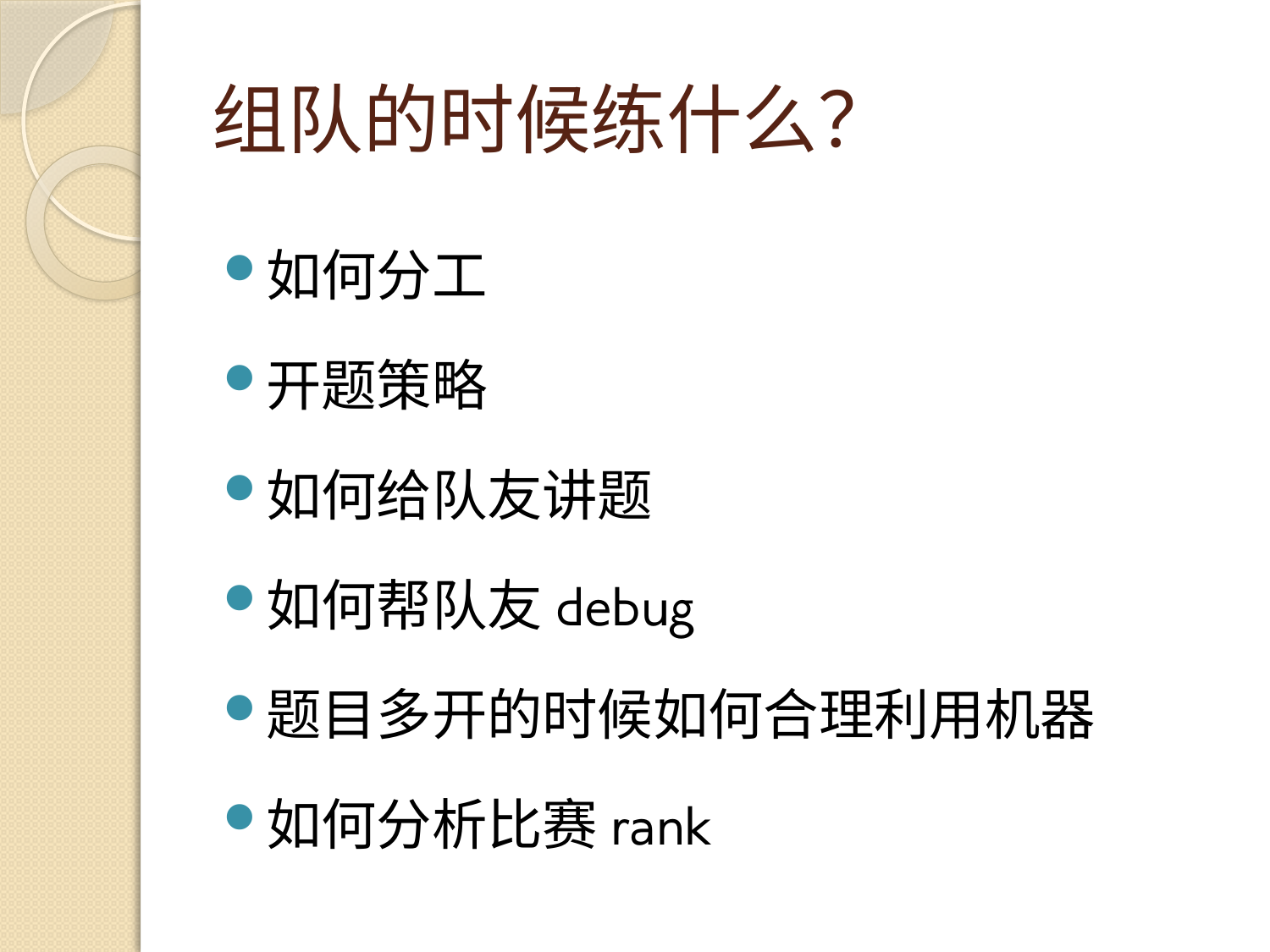

# 组队的时候练什么？
如何分工
开题策略
如何给队友讲题
如何帮队友debug
题目多开的时候如何合理利用机器
如何分析比赛rank